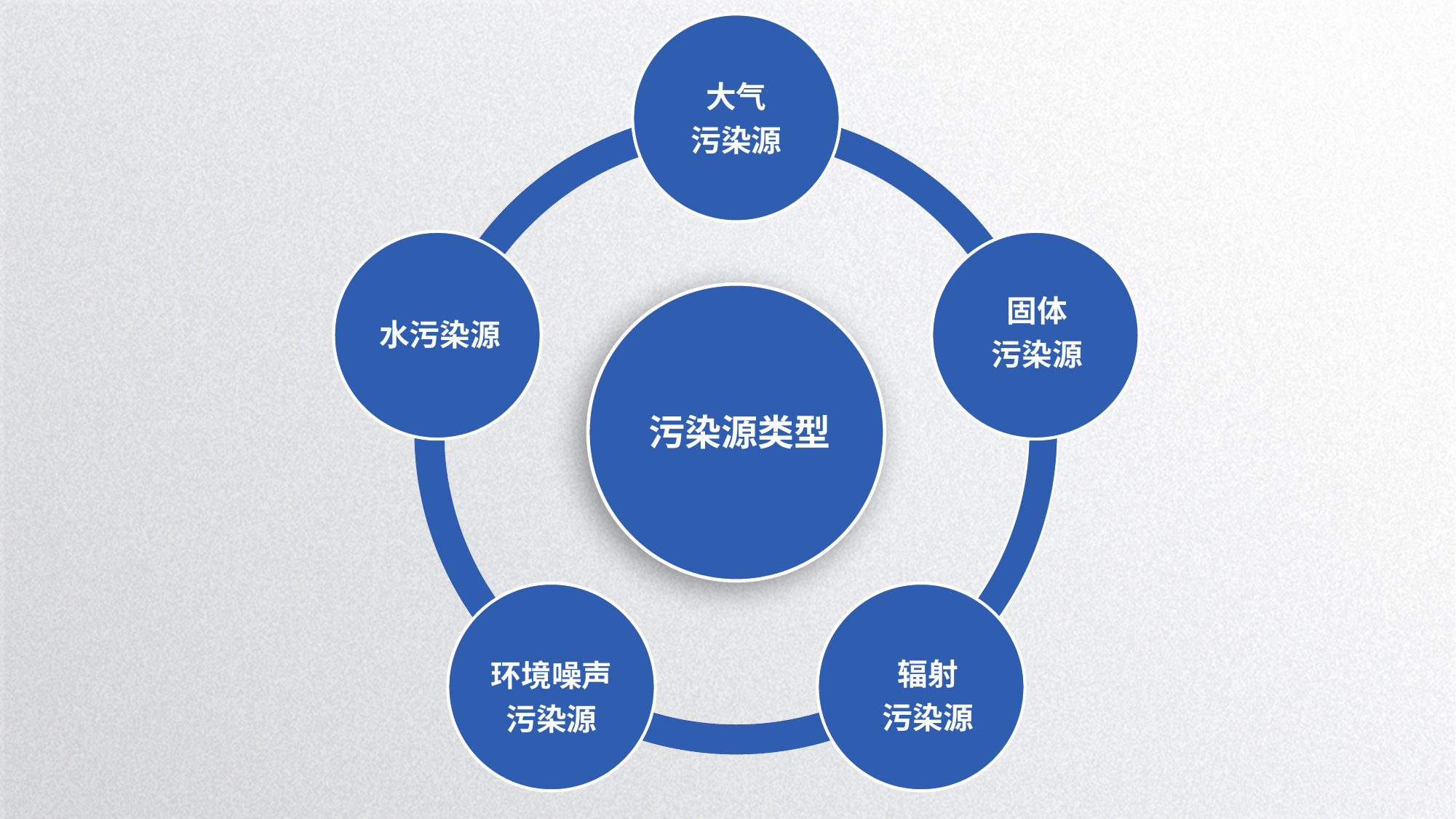

大气
污染源

固体
污染源

水污染源
污染源类型

辐射
污染源
环境噪声污染源
延时符